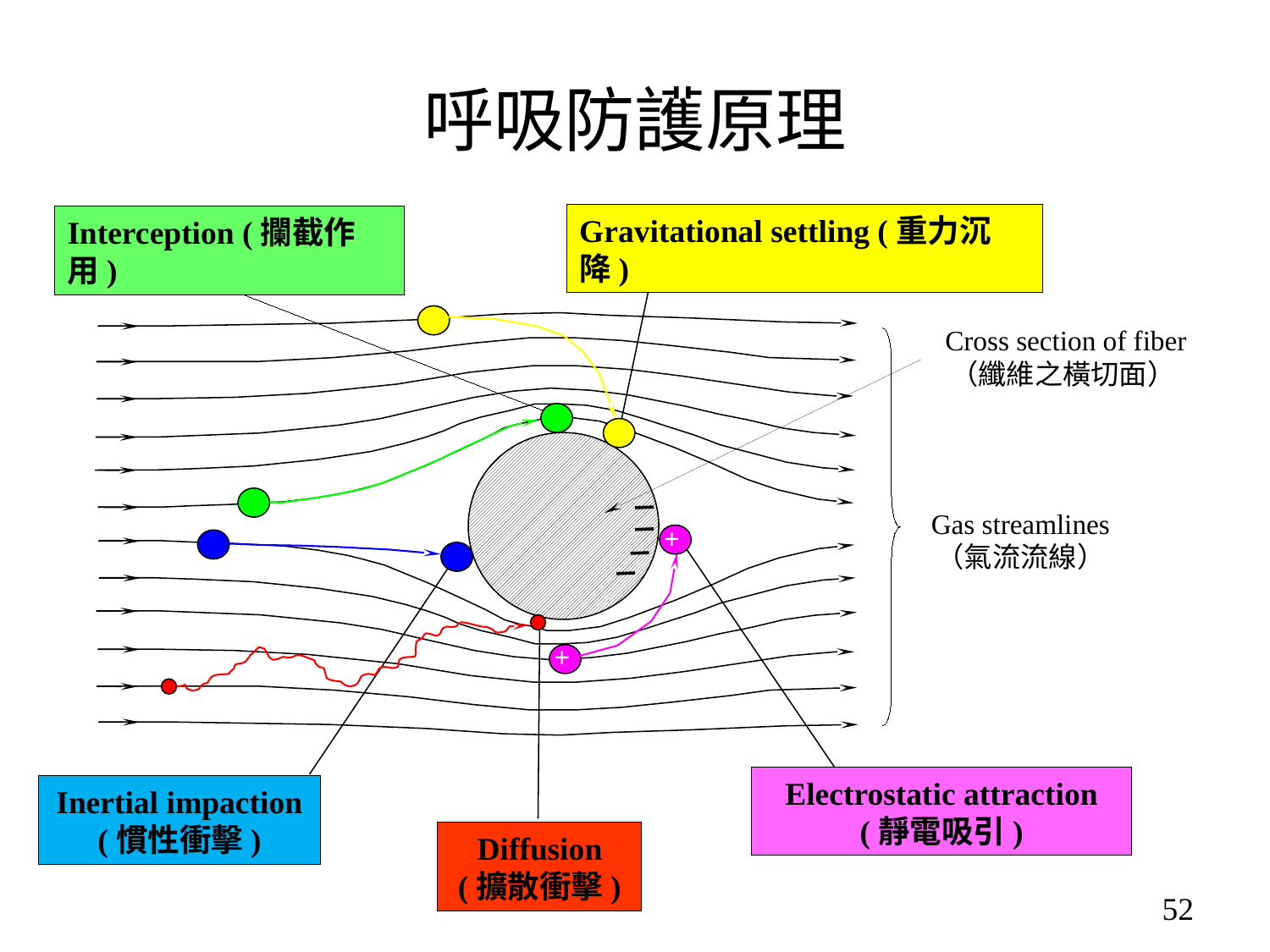

# 呼吸防護原理
Gravitational settling (重力沉降)
Interception (攔截作用)

Cross section of fiber
（纖維之橫切面）

Gas streamlines
（氣流流線）

+

+

Electrostatic attraction
(靜電吸引)
Inertial impaction
(慣性衝擊)
Diffusion
(擴散衝擊)
52